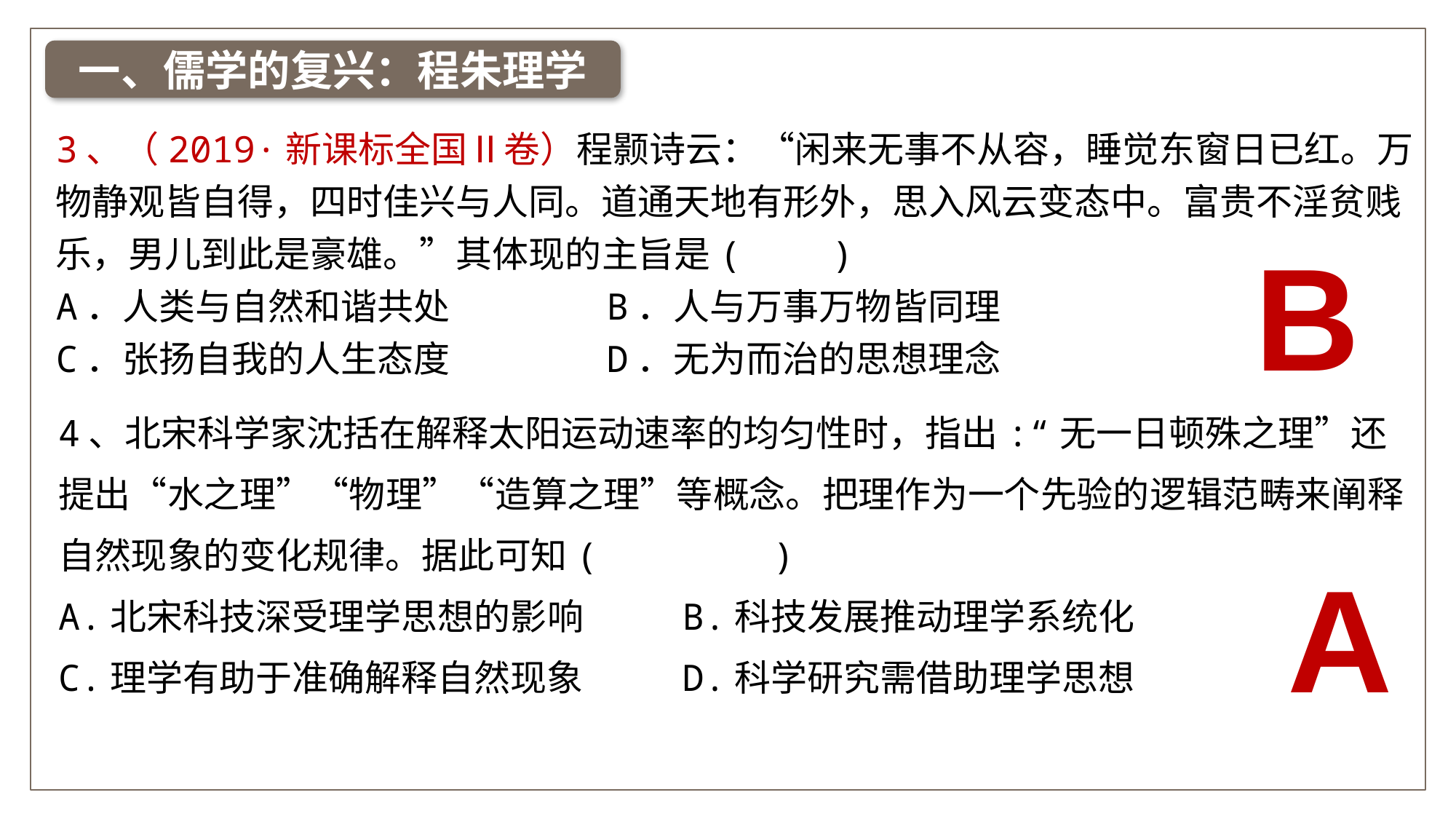

一、儒学的复兴：程朱理学
3、（2019·新课标全国Ⅱ卷）程颢诗云：“闲来无事不从容，睡觉东窗日已红。万物静观皆自得，四时佳兴与人同。道通天地有形外，思入风云变态中。富贵不淫贫贱乐，男儿到此是豪雄。”其体现的主旨是(　　)
A．人类与自然和谐共处                  B．人与万事万物皆同理
C．张扬自我的人生态度                  D．无为而治的思想理念
B
4、北宋科学家沈括在解释太阳运动速率的均匀性时，指出:“无一日顿殊之理”还提出“水之理”“物理”“造算之理”等概念。把理作为一个先验的逻辑范畴来阐释自然现象的变化规律。据此可知(        )
A.北宋科技深受理学思想的影响           B.科技发展推动理学系统化
C.理学有助于准确解释自然现象           D.科学研究需借助理学思想
A